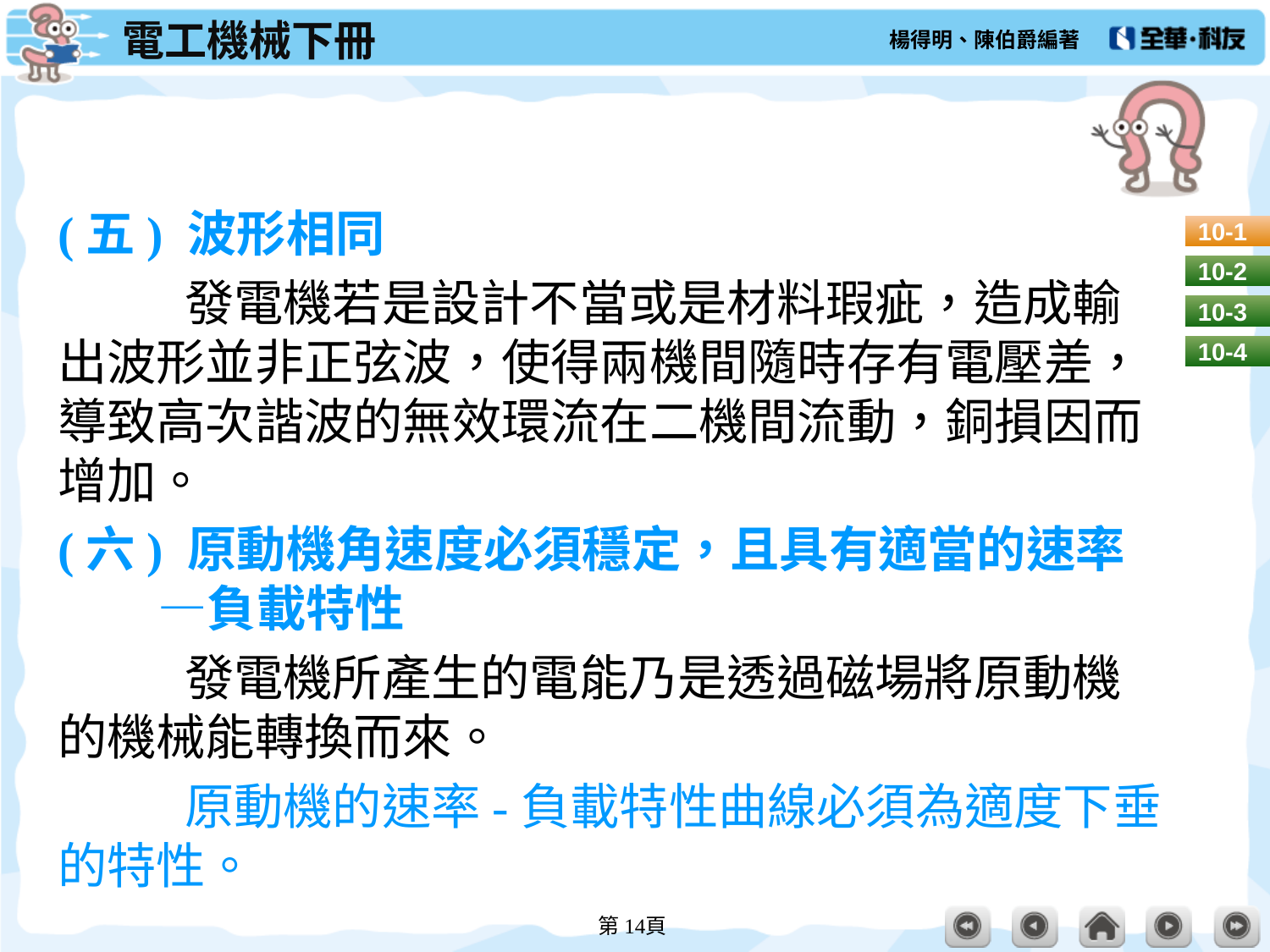

#
(五) 波形相同
	發電機若是設計不當或是材料瑕疵，造成輸出波形並非正弦波，使得兩機間隨時存有電壓差，導致高次諧波的無效環流在二機間流動，銅損因而增加。
(六) 原動機角速度必須穩定，且具有適當的速率
—負載特性
	發電機所產生的電能乃是透過磁場將原動機的機械能轉換而來。
	原動機的速率-負載特性曲線必須為適度下垂的特性。